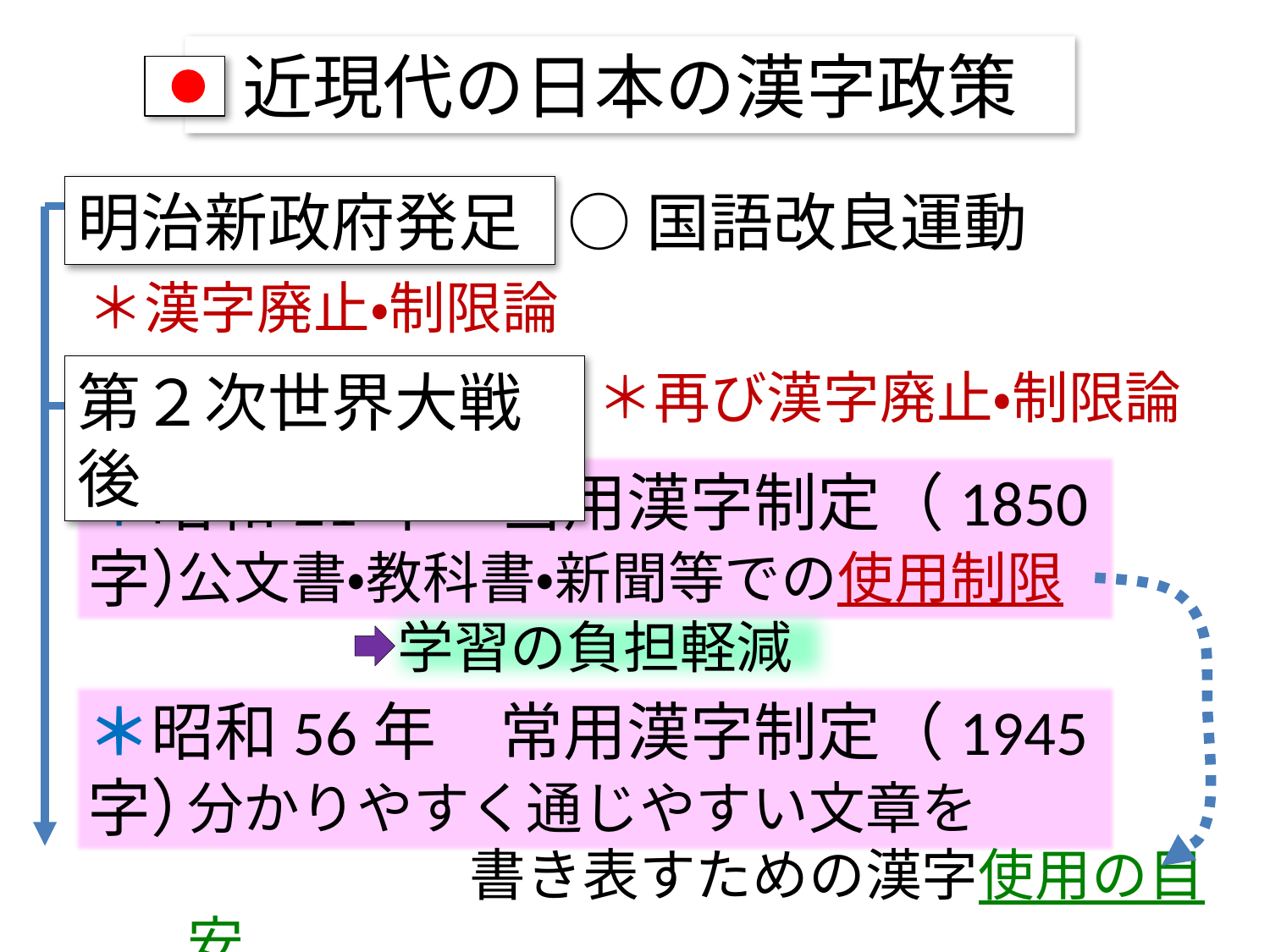

近現代の日本の漢字政策

明治新政府発足
○国語改良運動
＊漢字廃止・制限論
第２次世界大戦後
＊再び漢字廃止・制限論
＊昭和21年　当用漢字制定（1850字）
公文書・教科書・新聞等での使用制限

学習の負担軽減

＊昭和56年　常用漢字制定（1945字）
分かりやすく通じやすい文章を
　　　　　書き表すための漢字使用の目安